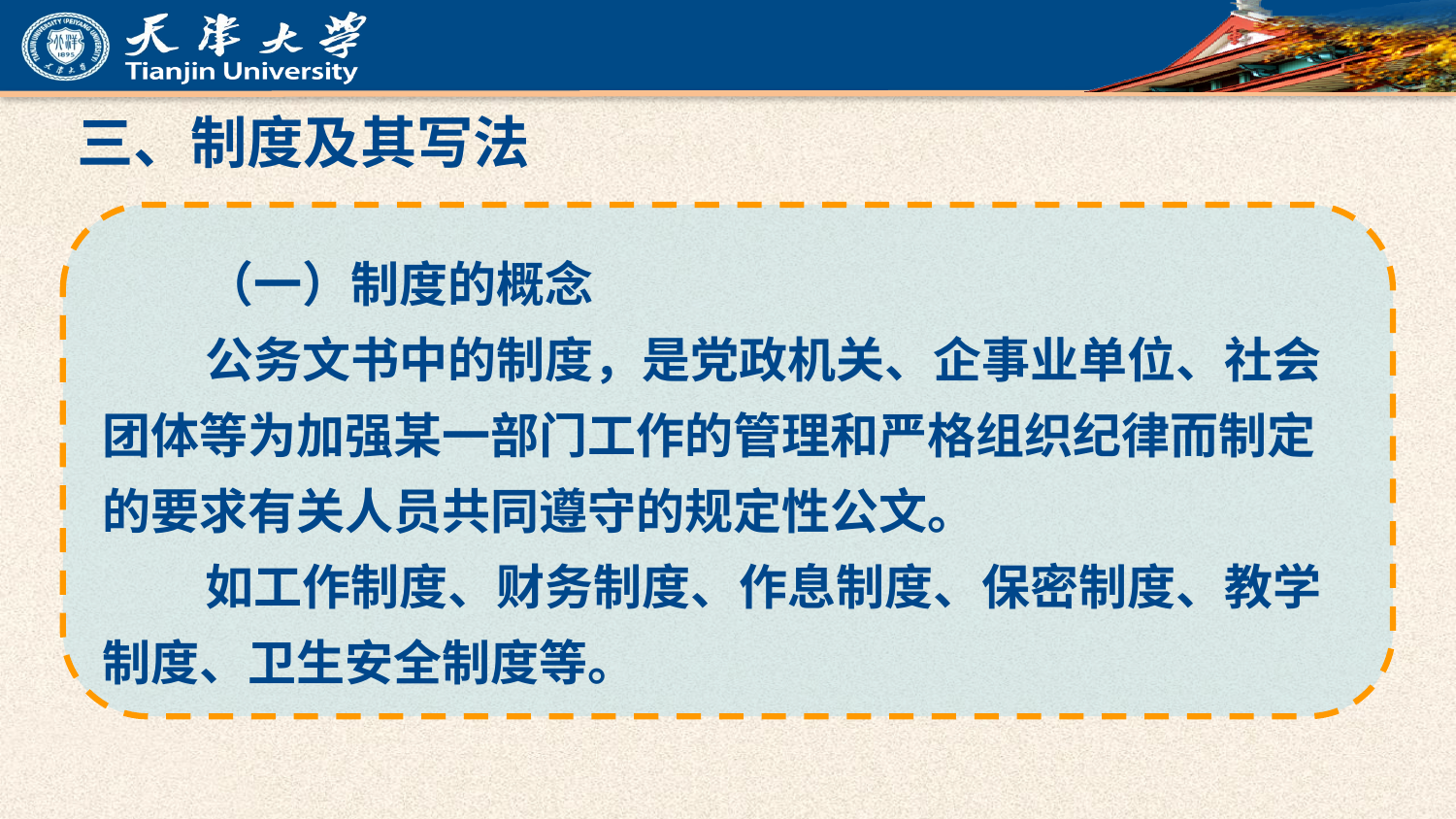

三、制度及其写法
（一）制度的概念
公务文书中的制度，是党政机关、企事业单位、社会团体等为加强某一部门工作的管理和严格组织纪律而制定的要求有关人员共同遵守的规定性公文。
如工作制度、财务制度、作息制度、保密制度、教学制度、卫生安全制度等。